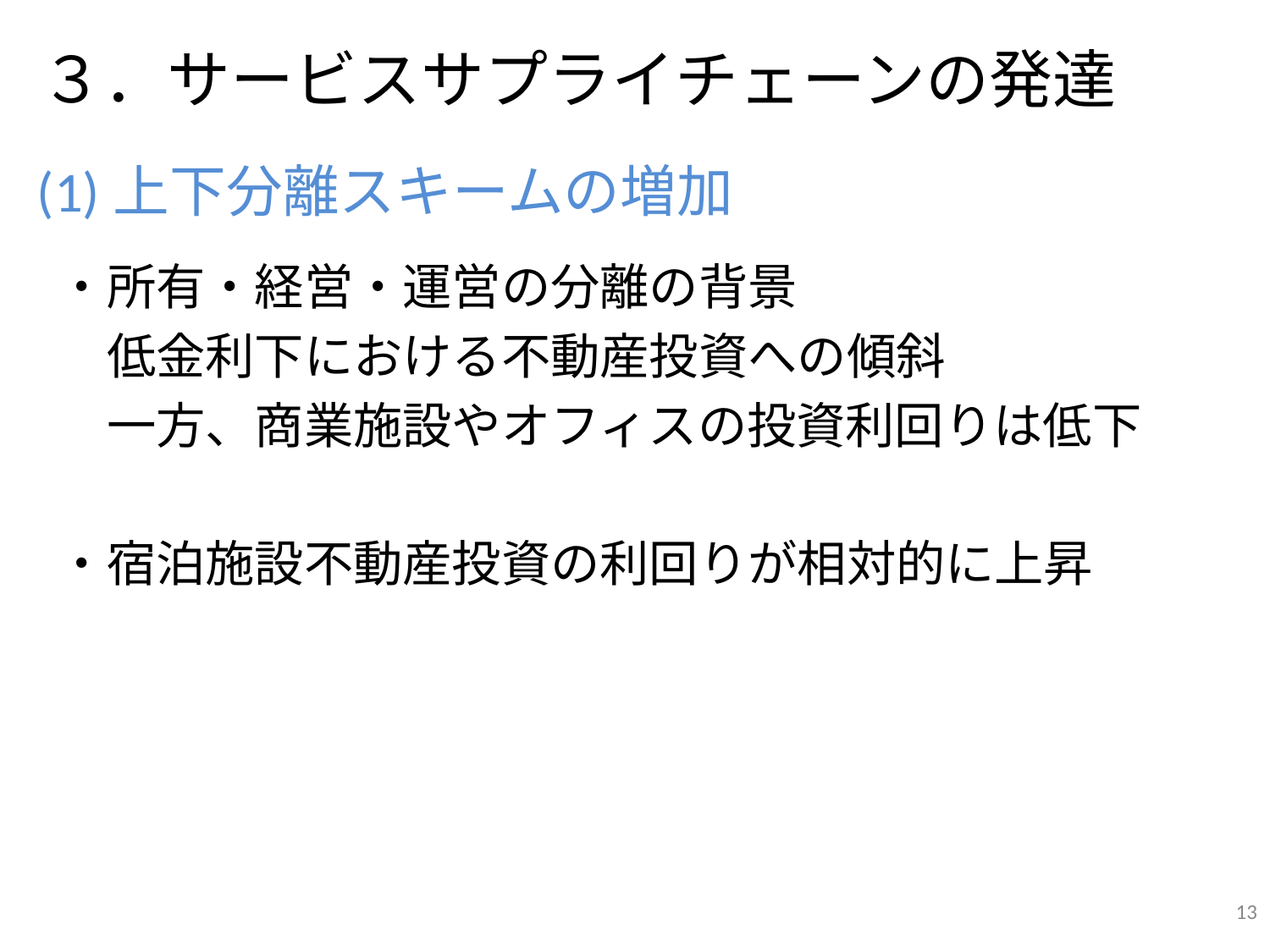

３．サービスサプライチェーンの発達
# (1)上下分離スキームの増加
・所有・経営・運営の分離の背景
　低金利下における不動産投資への傾斜
　一方、商業施設やオフィスの投資利回りは低下

・宿泊施設不動産投資の利回りが相対的に上昇

13